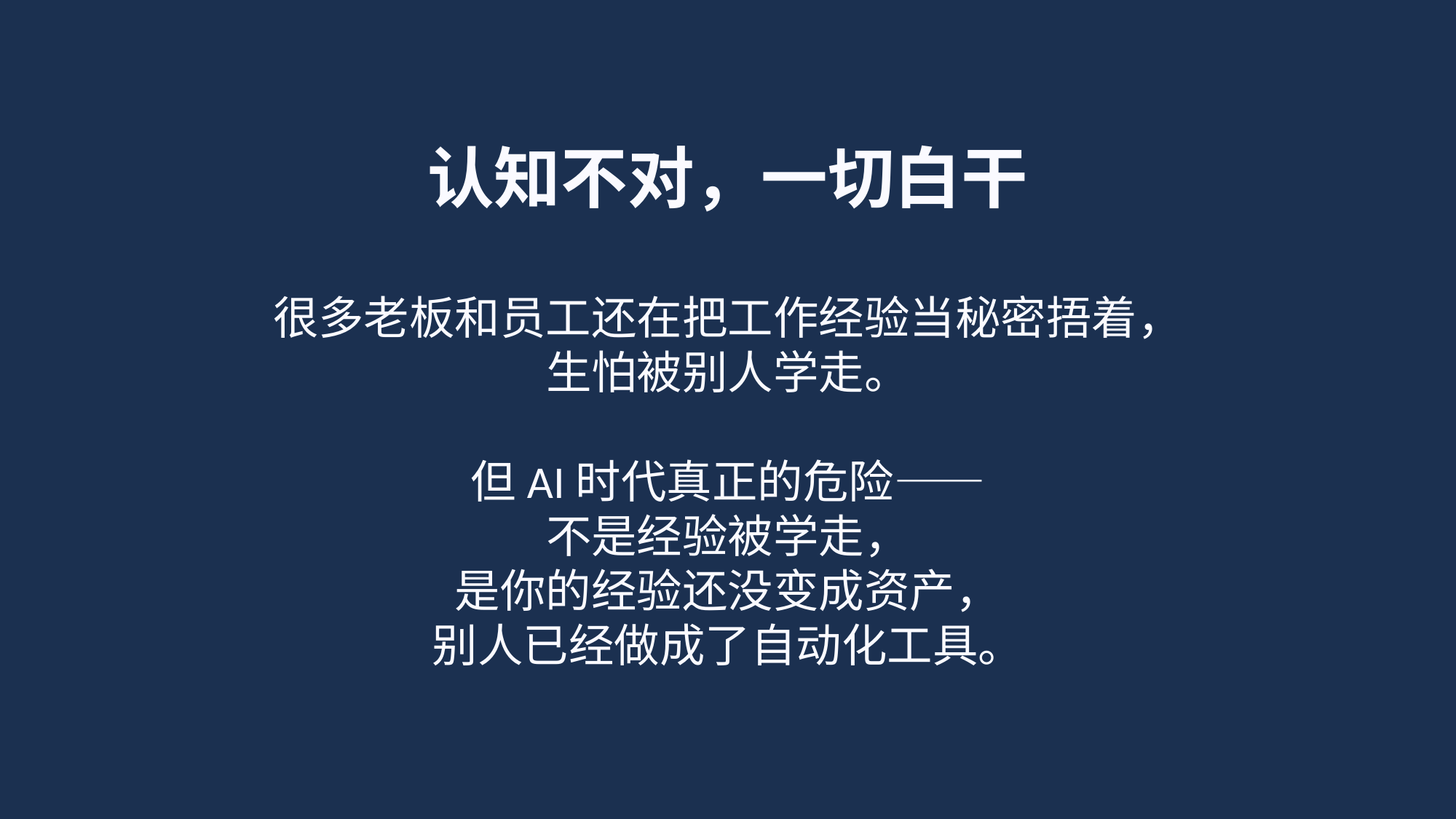

认知不对，一切白干
很多老板和员工还在把工作经验当秘密捂着，
生怕被别人学走。
但AI时代真正的危险——
不是经验被学走，
是你的经验还没变成资产，
别人已经做成了自动化工具。